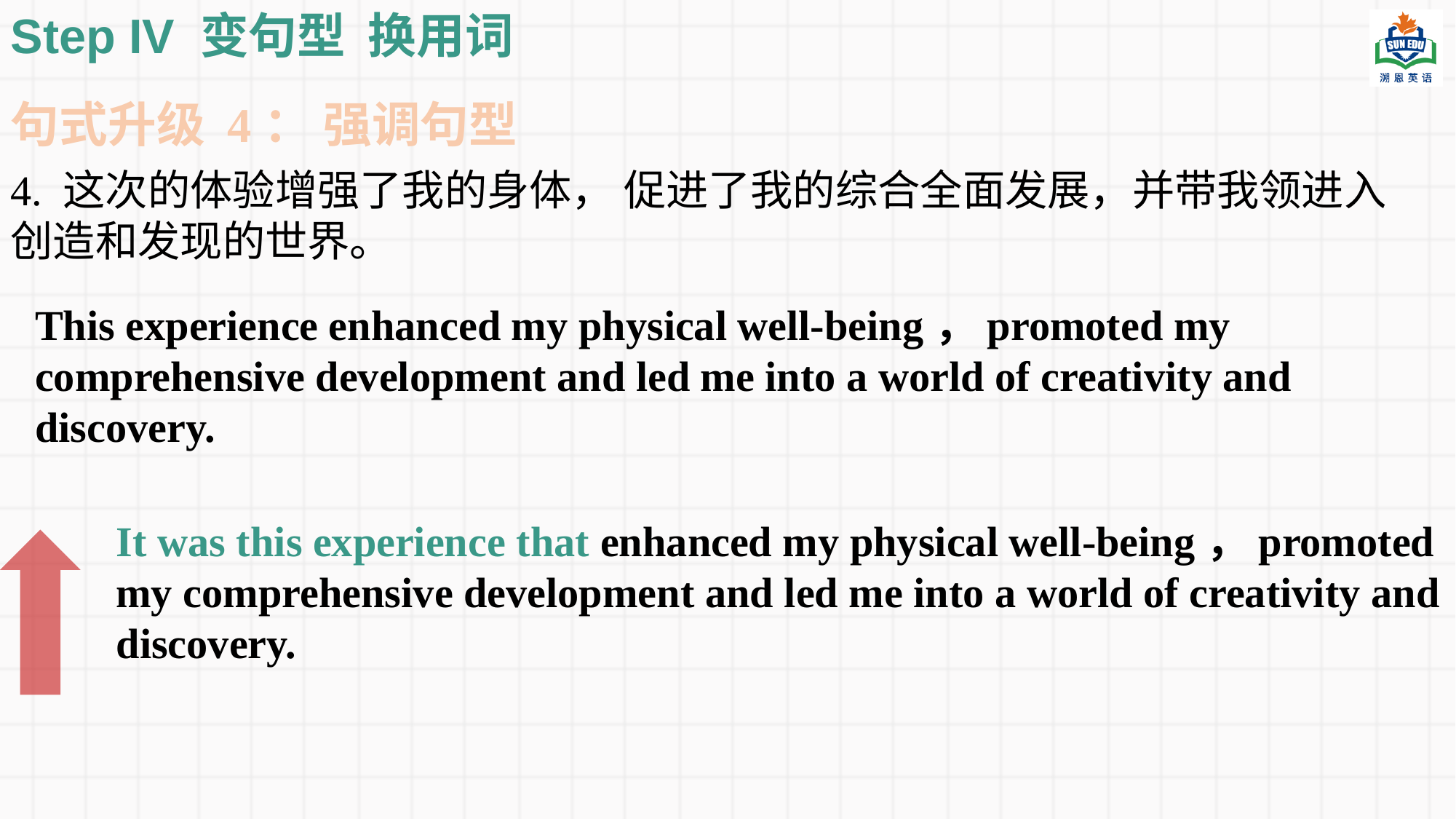

Step IV 变句型  换用词
句式升级 4： 强调句型
4. 这次的体验增强了我的身体， 促进了我的综合全面发展，并带我领进入创造和发现的世界。
This experience enhanced my physical well-being，promoted my comprehensive development and led me into a world of creativity and discovery.
It was this experience that enhanced my physical well-being，promoted my comprehensive development and led me into a world of creativity and discovery.